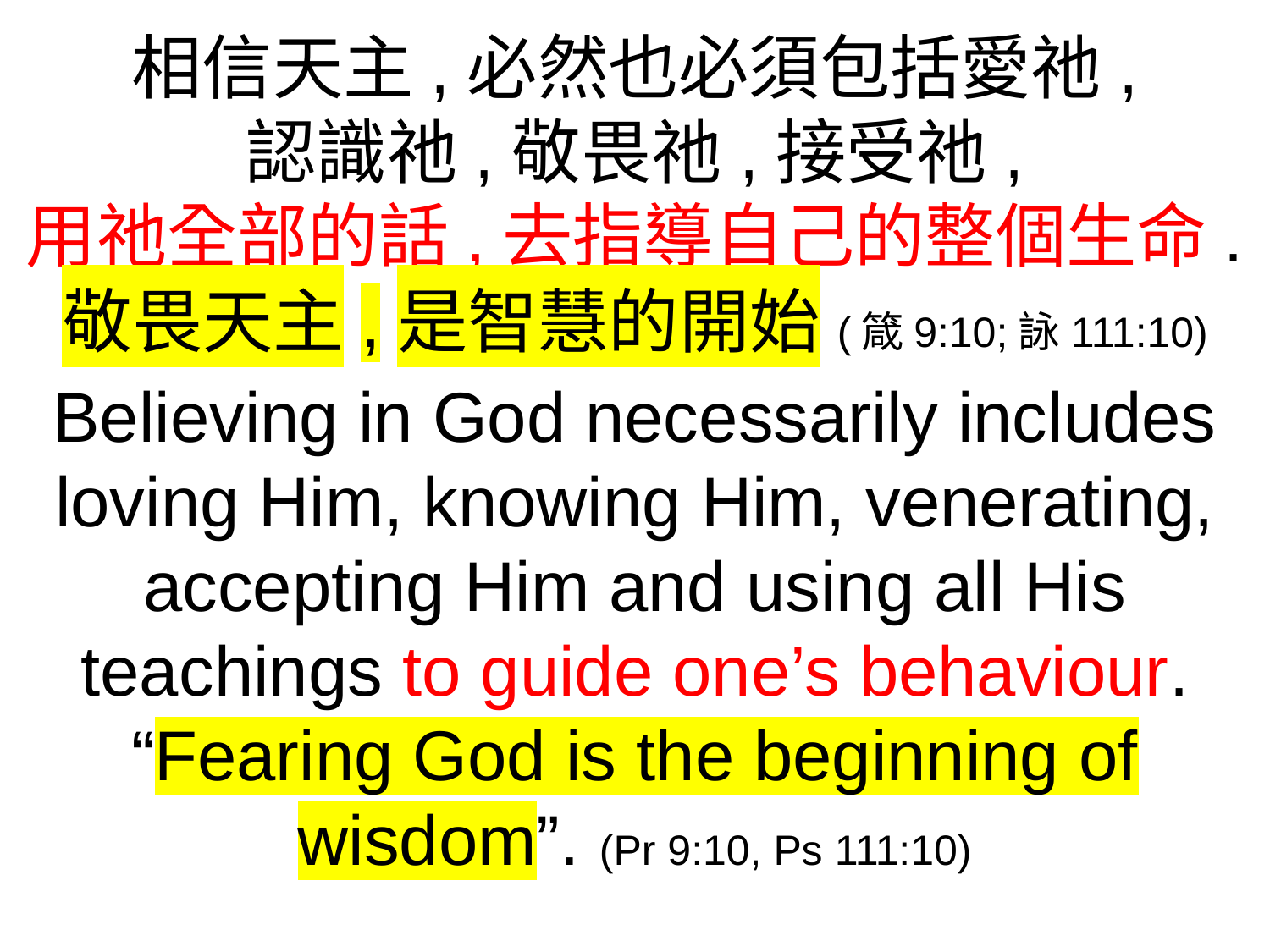

相信天主,必然也必須包括愛祂,
認識祂,敬畏祂,接受祂,
用祂全部的話,去指導自己的整個生命.
敬畏天主,是智慧的開始(箴9:10;詠111:10)
Believing in God necessarily includes loving Him, knowing Him, venerating, accepting Him and using all His teachings to guide one’s behaviour. “Fearing God is the beginning of wisdom”. (Pr 9:10, Ps 111:10)